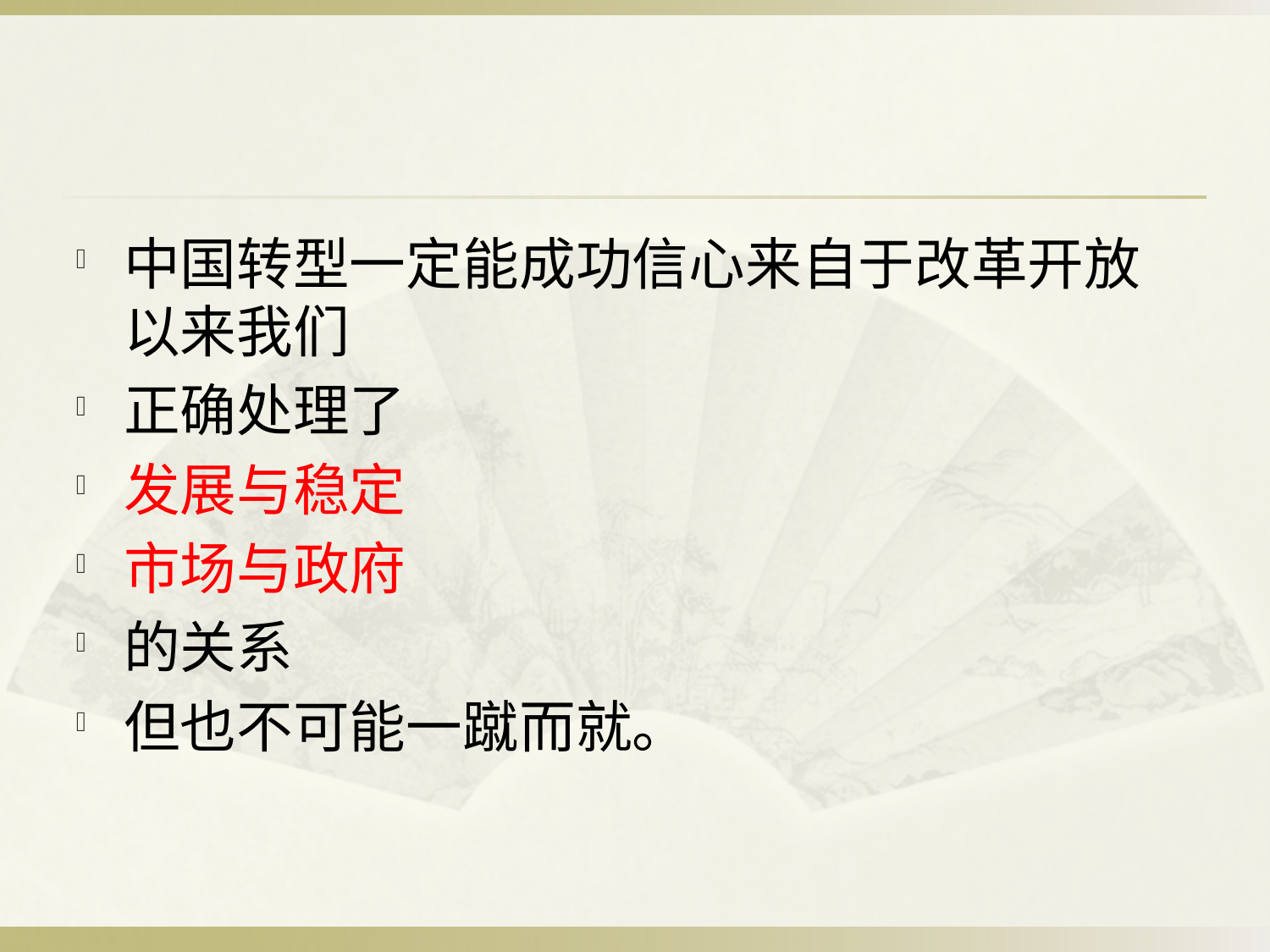

#
中国转型一定能成功信心来自于改革开放以来我们
正确处理了
发展与稳定
市场与政府
的关系
但也不可能一蹴而就。